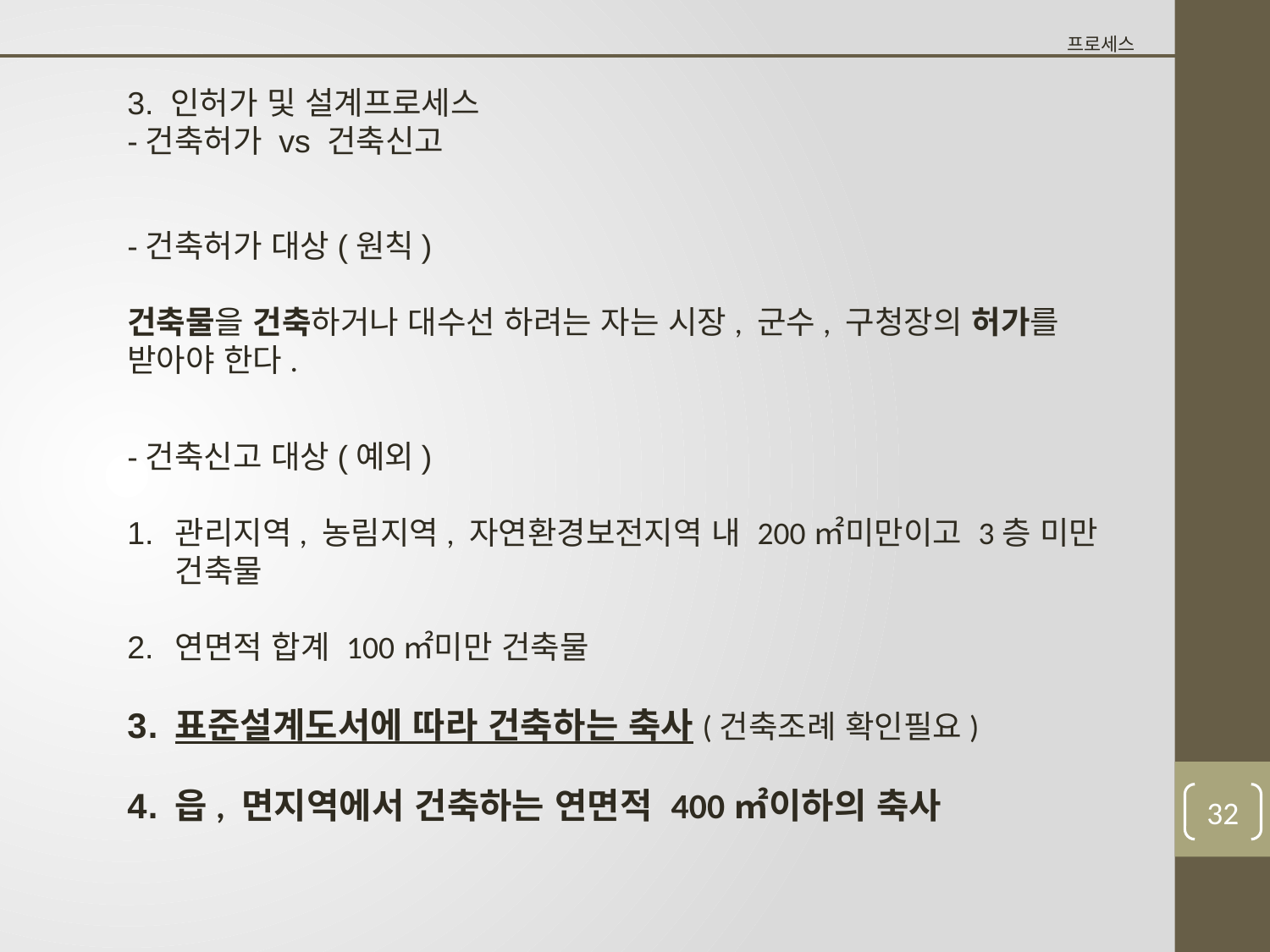

프로세스
3. 인허가 및 설계프로세스
-건축허가 vs 건축신고
-건축허가 대상(원칙)

건축물을 건축하거나 대수선 하려는 자는 시장, 군수, 구청장의 허가를 받아야 한다.
-건축신고 대상(예외)

관리지역, 농림지역, 자연환경보전지역 내 200㎡미만이고 3층 미만 건축물

연면적 합계 100㎡미만 건축물

표준설계도서에 따라 건축하는 축사(건축조례 확인필요)

읍, 면지역에서 건축하는 연면적 400㎡이하의 축사
32